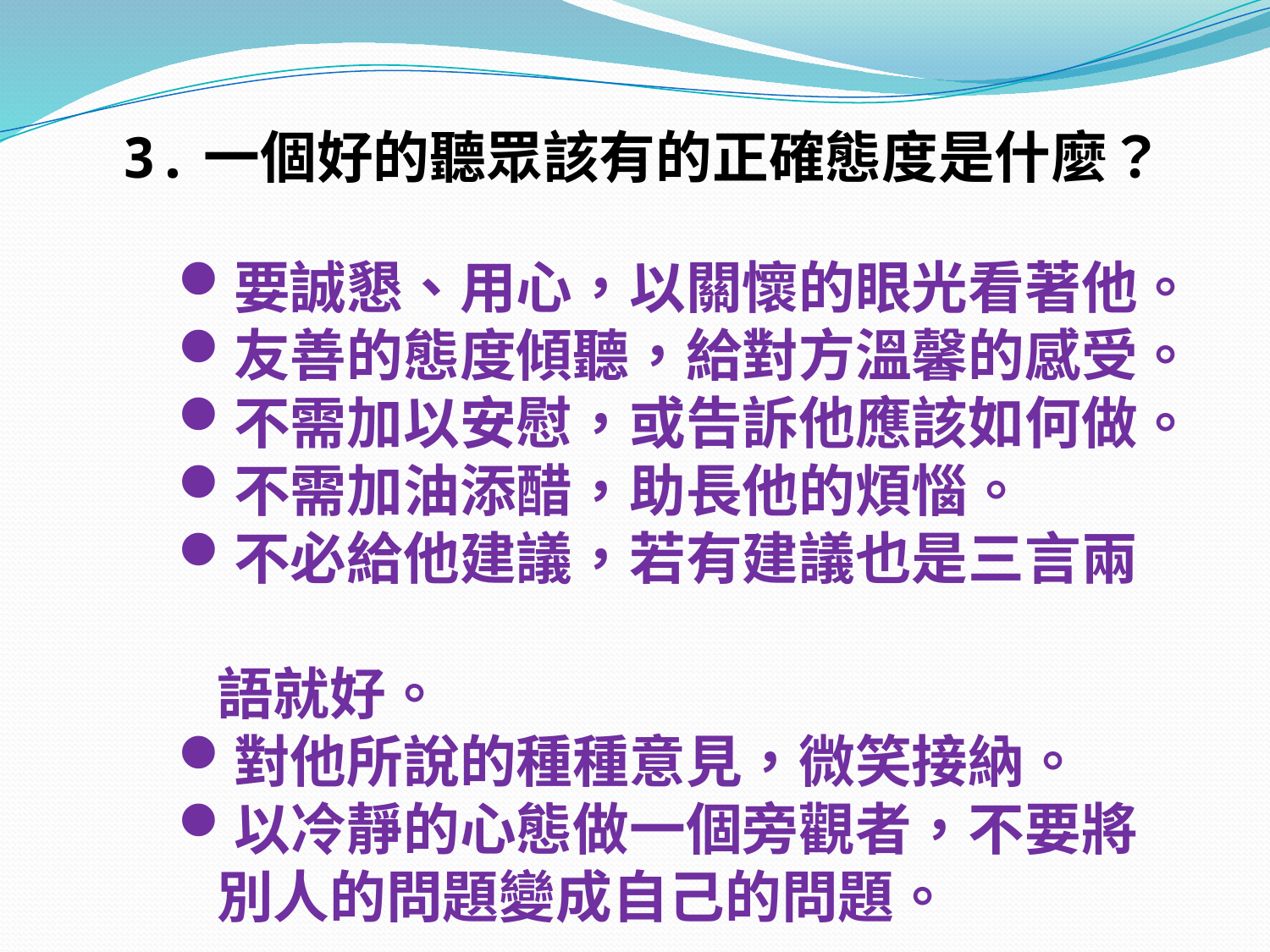

3.一個好的聽眾該有的正確態度是什麼？

要誠懇、用心，以關懷的眼光看著他。
友善的態度傾聽，給對方溫馨的感受。
不需加以安慰，或告訴他應該如何做。
不需加油添醋，助長他的煩惱。
不必給他建議，若有建議也是三言兩
  語就好。
對他所說的種種意見，微笑接納。
以冷靜的心態做一個旁觀者，不要將
  別人的問題變成自己的問題。
  ……